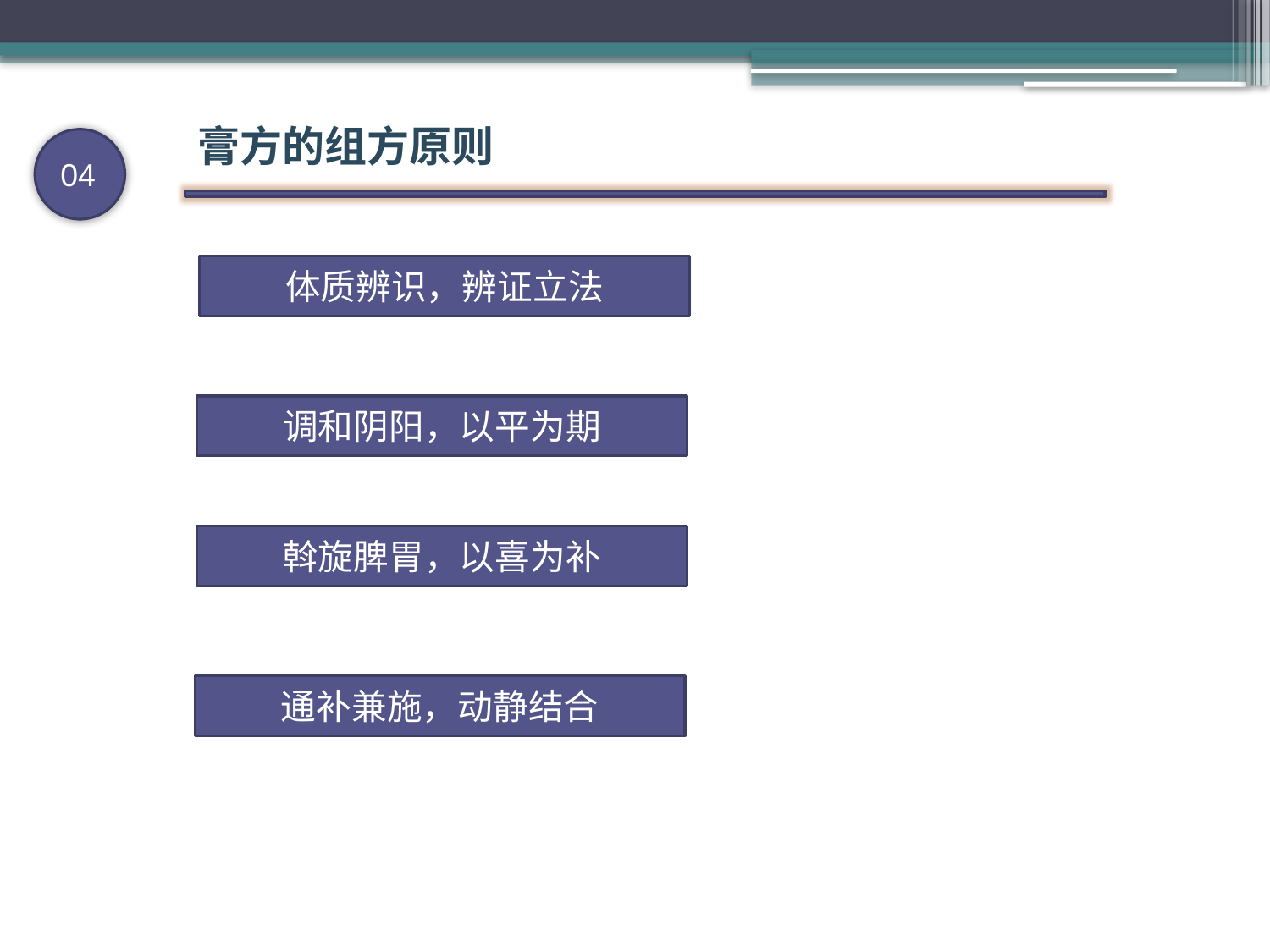

膏方的组方原则
04

体质辨识，辨证立法
调和阴阳，以平为期
斡旋脾胃，以喜为补
通补兼施，动静结合